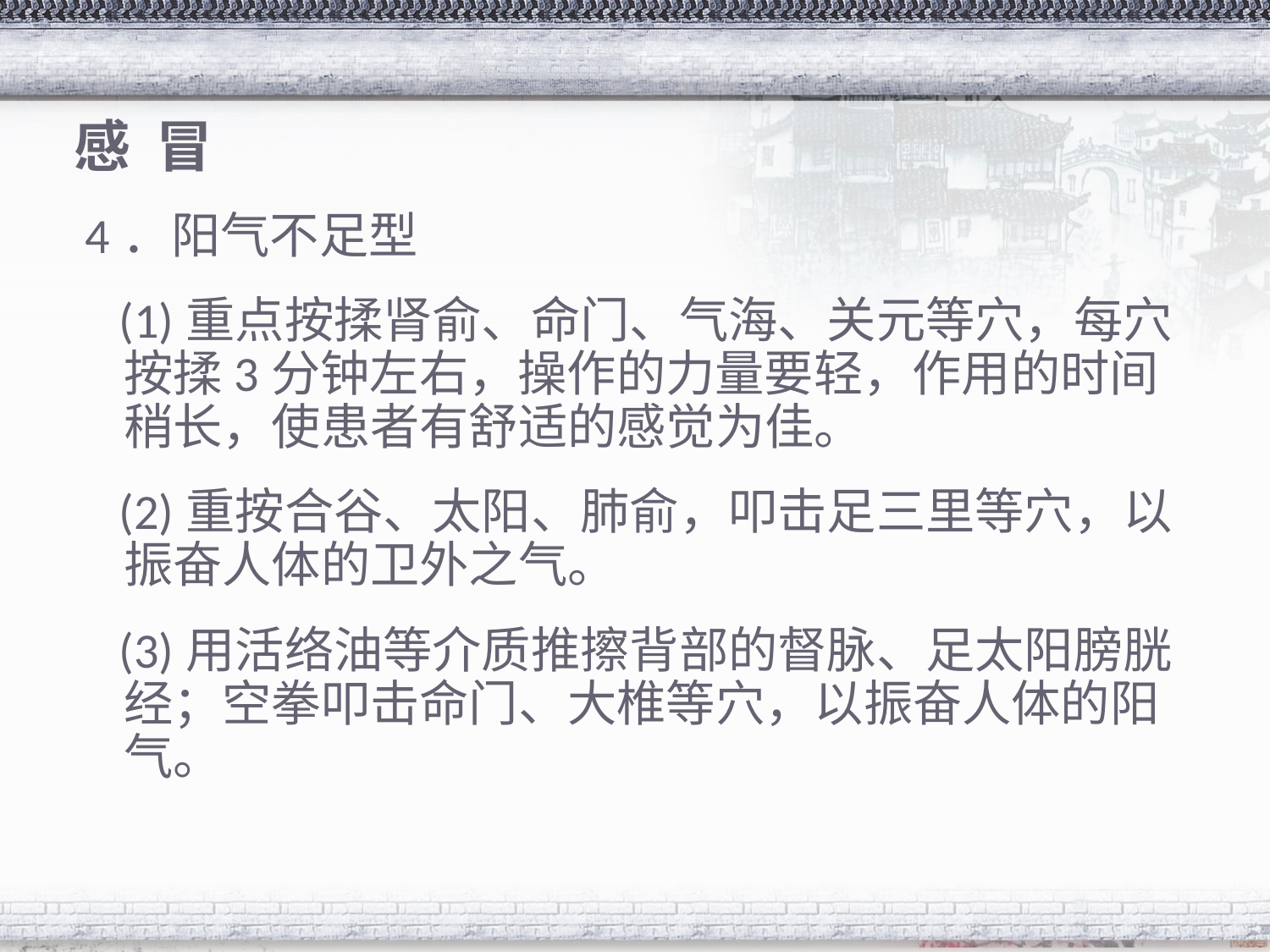

# 感  冒
 4．阳气不足型
    (1)重点按揉肾俞、命门、气海、关元等穴，每穴按揉3分钟左右，操作的力量要轻，作用的时间稍长，使患者有舒适的感觉为佳。
    (2)重按合谷、太阳、肺俞，叩击足三里等穴，以振奋人体的卫外之气。
    (3)用活络油等介质推擦背部的督脉、足太阳膀胱经；空拳叩击命门、大椎等穴，以振奋人体的阳气。